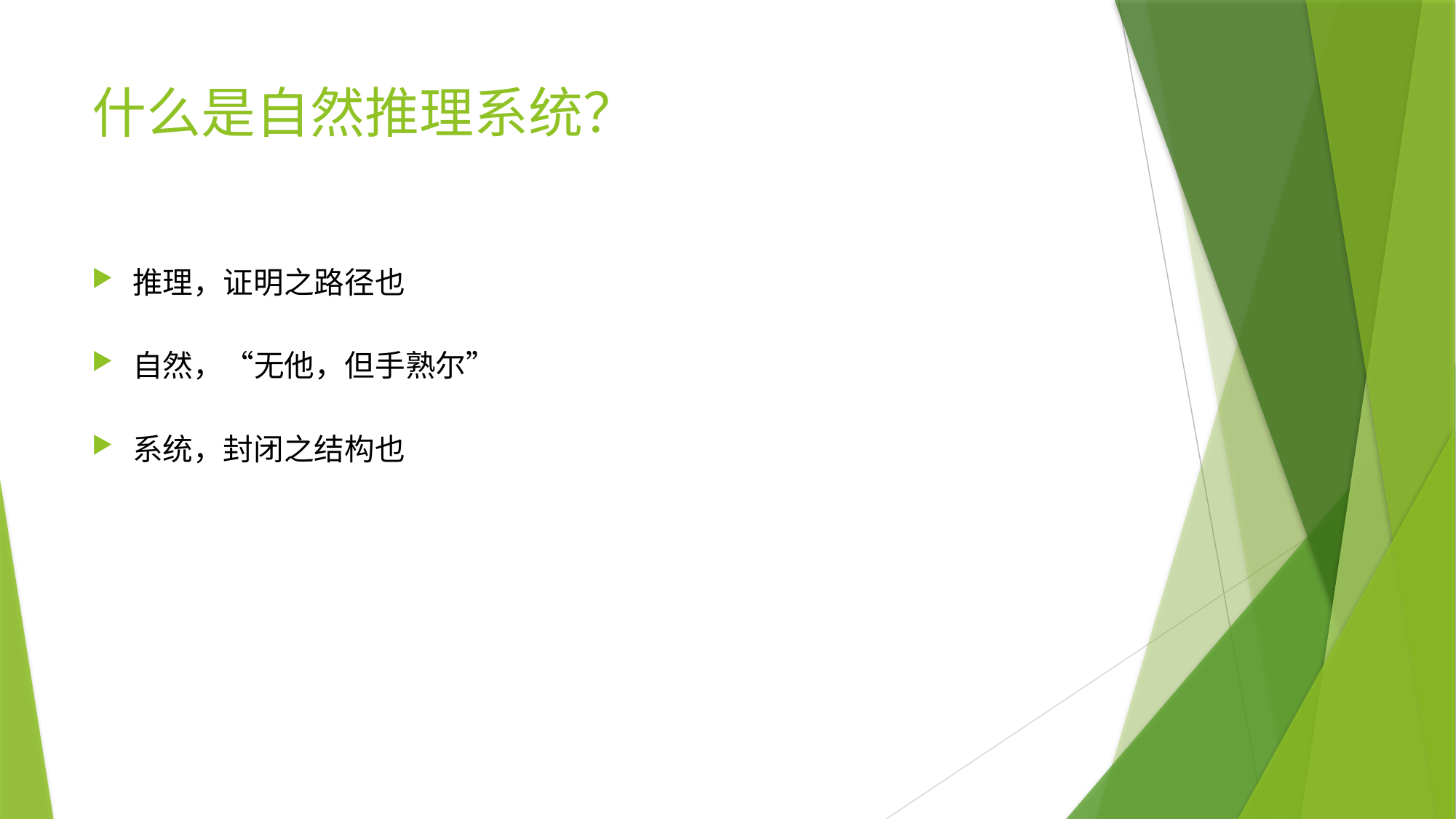

# 什么是自然推理系统？
推理，证明之路径也

自然，“无他，但手熟尔”

系统，封闭之结构也